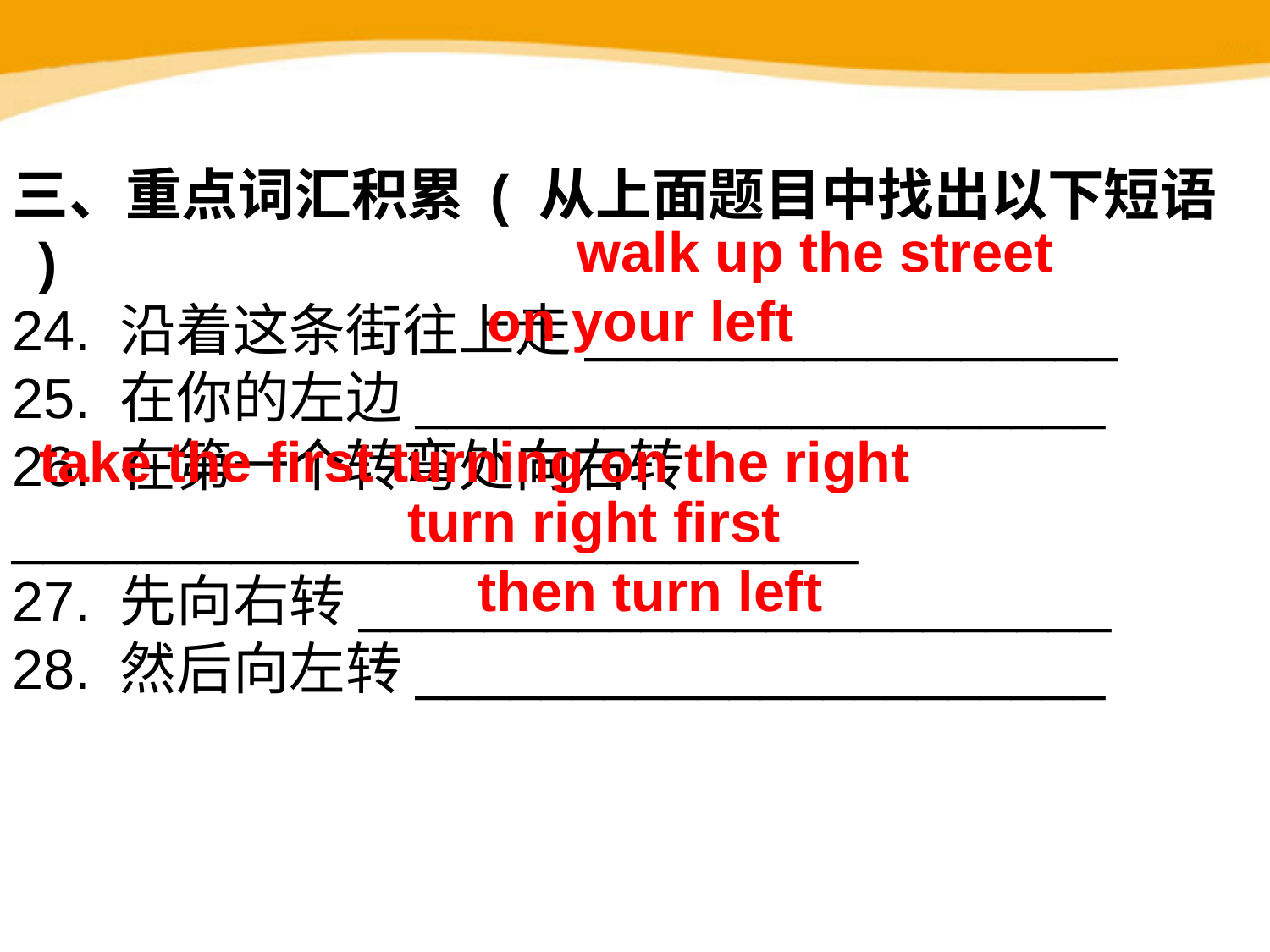

三、重点词汇积累 ( 从上面题目中找出以下短语 )
24. 沿着这条街往上走_________________
25. 在你的左边______________________
26. 在第一个转弯处向右转___________________________
27. 先向右转________________________
28. 然后向左转______________________
walk up the street
on your left
take the first turning on the right
turn right first
then turn left